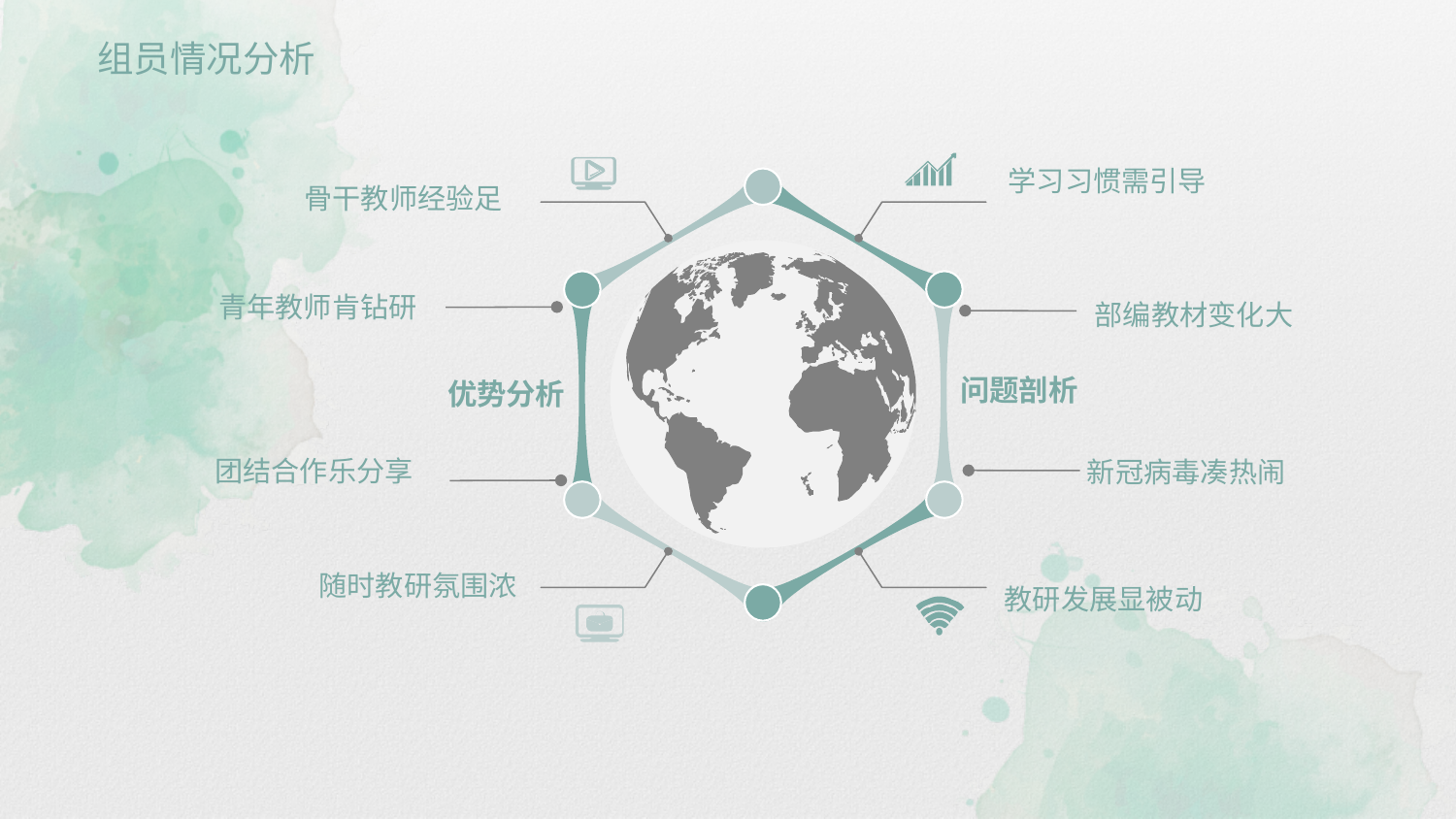

组员情况分析

学习习惯需引导
            骨干教师经验足
青年教师肯钻研
部编教材变化大
问题剖析
优势分析
团结合作乐分享
新冠病毒凑热闹
随时教研氛围浓
教研发展显被动